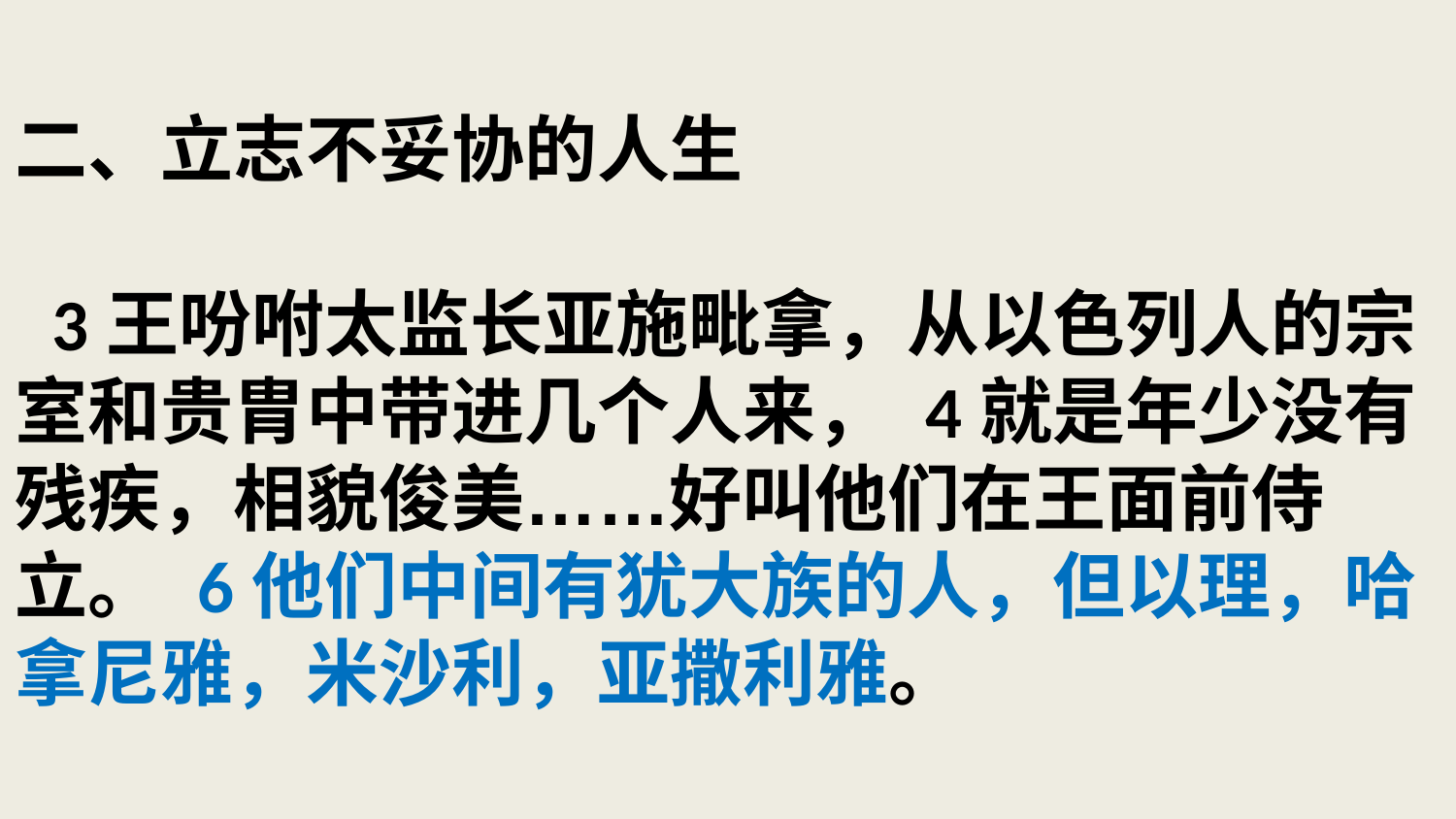

# 二、立志不妥协的人生 3王吩咐太监长亚施毗拿，从以色列人的宗室和贵胄中带进几个人来， 4就是年少没有残疾，相貌俊美……好叫他们在王面前侍立。 6他们中间有犹大族的人，但以理，哈拿尼雅，米沙利，亚撒利雅。